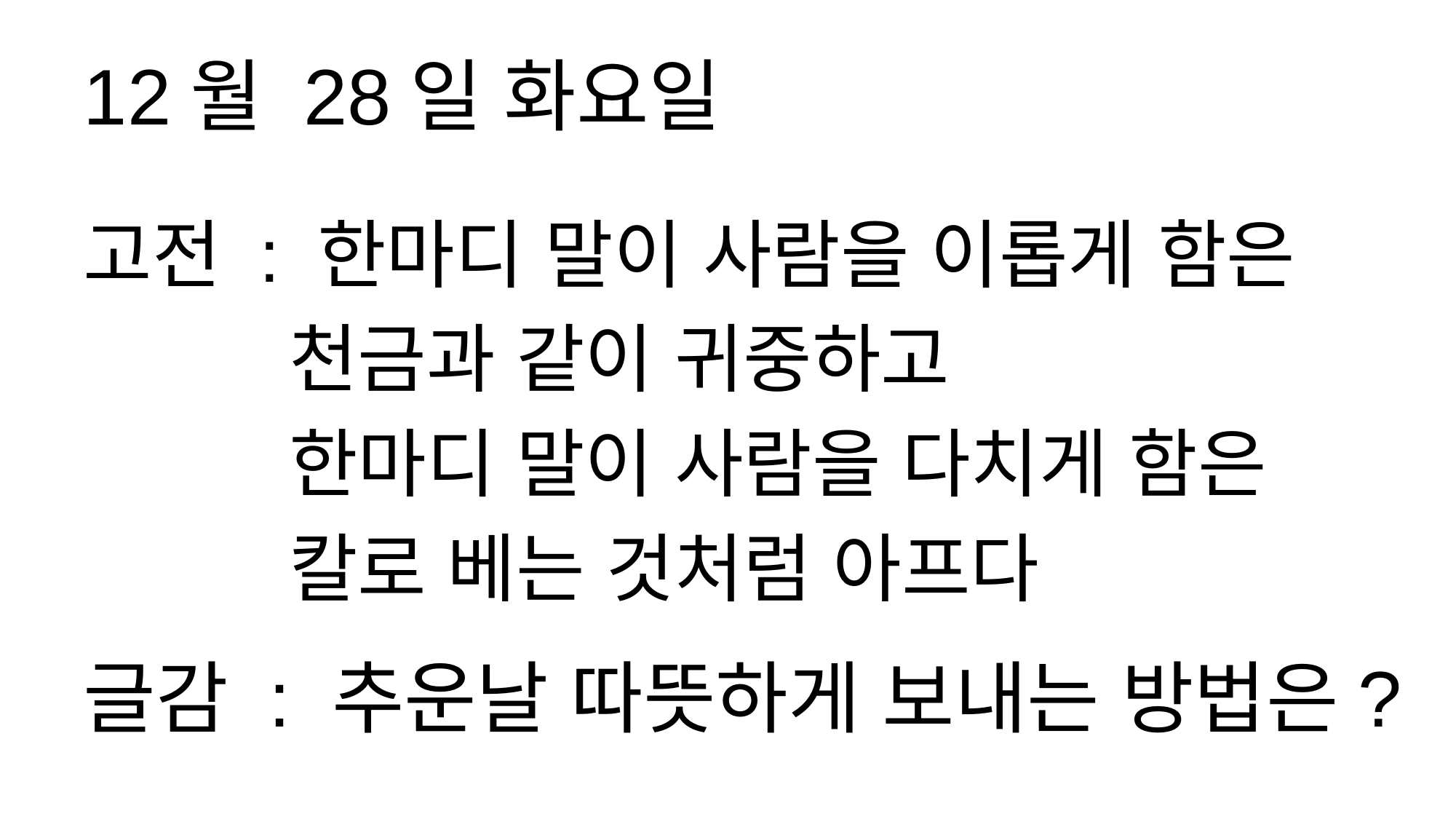

12월 28일 화요일
고전 : 한마디 말이 사람을 이롭게 함은
         천금과 같이 귀중하고
         한마디 말이 사람을 다치게 함은
         칼로 베는 것처럼 아프다
글감 : 추운날 따뜻하게 보내는 방법은?